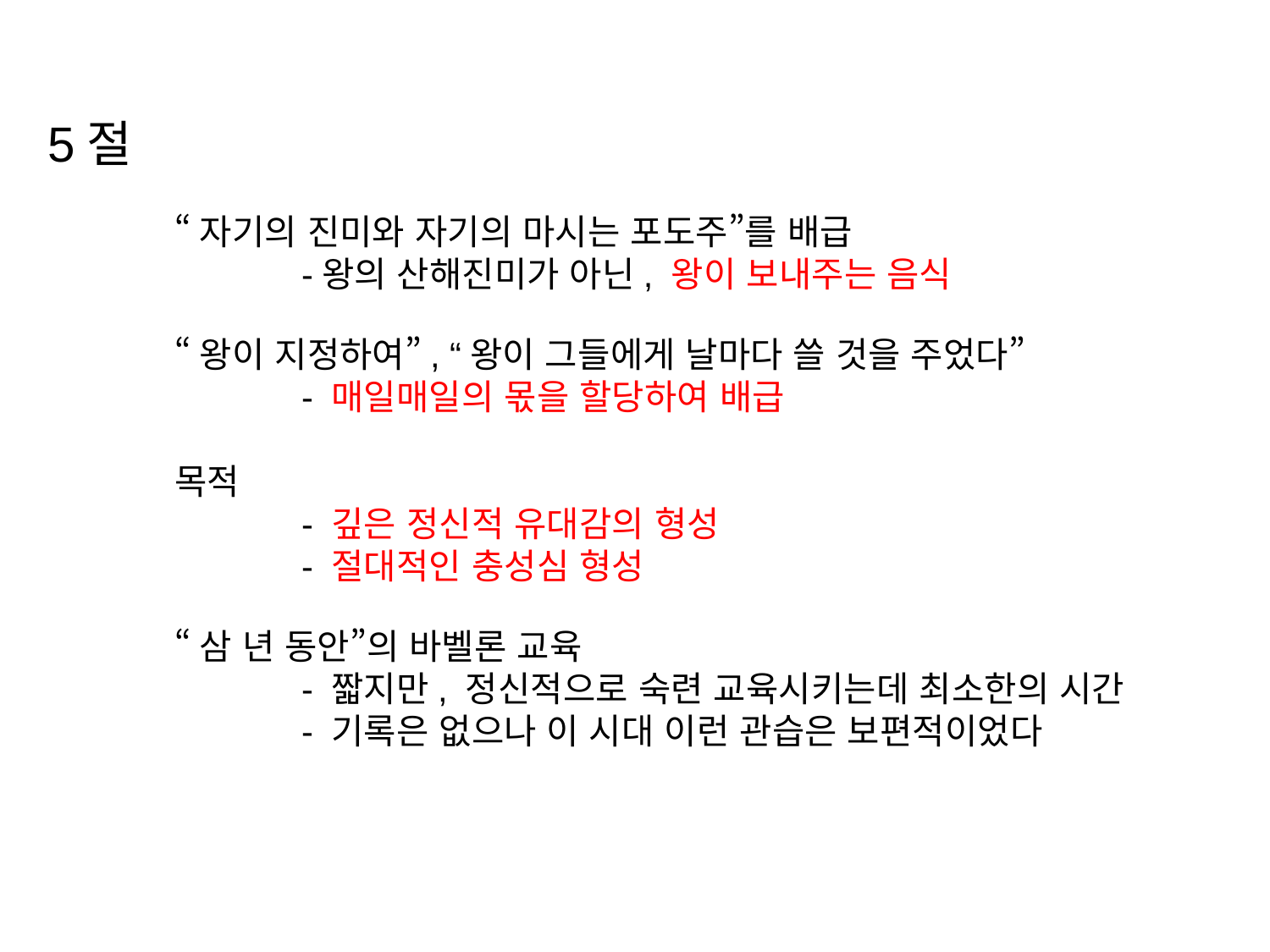

5절

	“자기의 진미와 자기의 마시는 포도주”를 배급
		-왕의 산해진미가 아닌, 왕이 보내주는 음식

	“왕이 지정하여”, “왕이 그들에게 날마다 쓸 것을 주었다”
		- 매일매일의 몫을 할당하여 배급

	목적
		- 깊은 정신적 유대감의 형성
		- 절대적인 충성심 형성

	“삼 년 동안”의 바벨론 교육
		- 짧지만, 정신적으로 숙련 교육시키는데 최소한의 시간
		- 기록은 없으나 이 시대 이런 관습은 보편적이었다